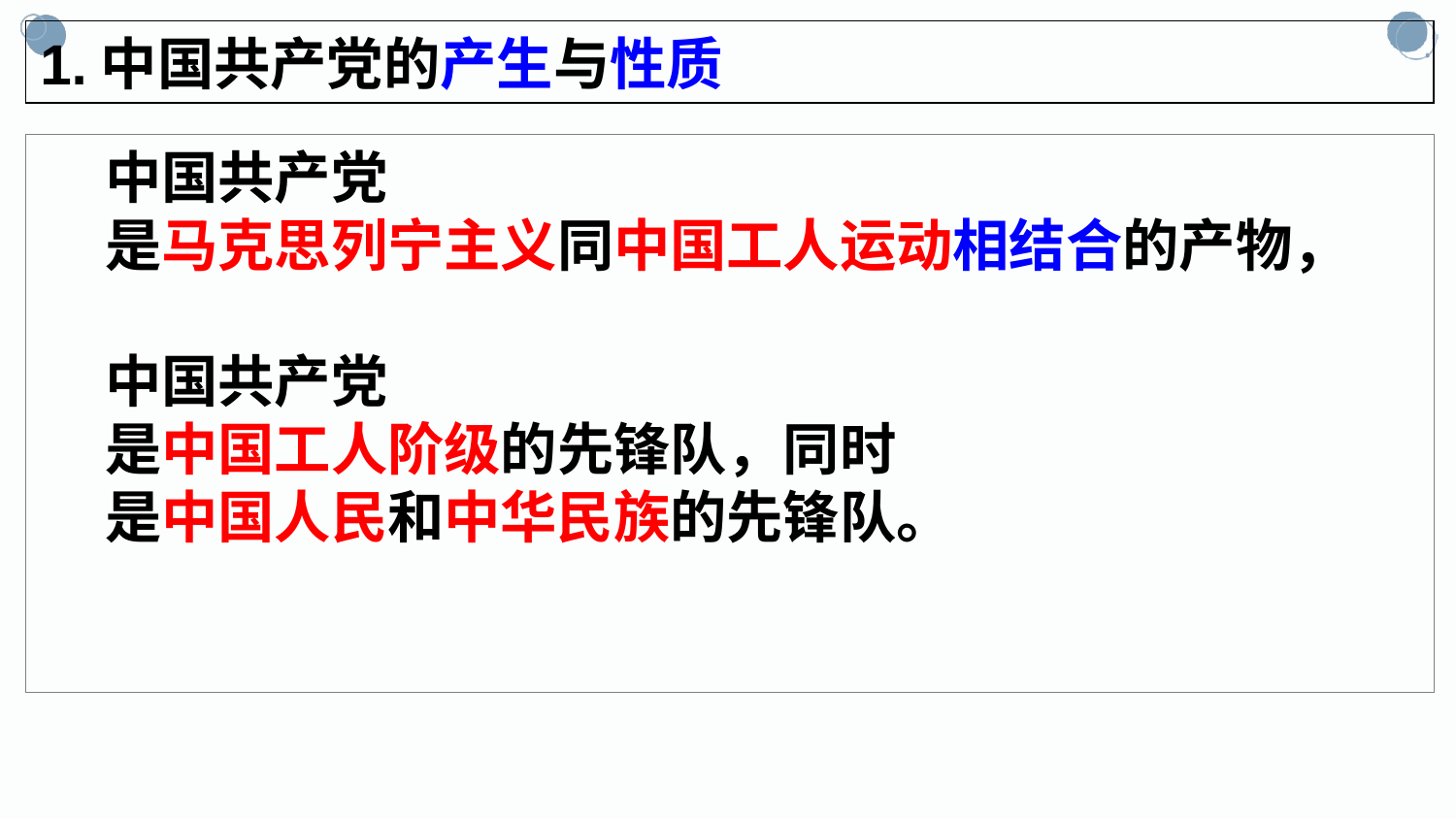

1.中国共产党的产生与性质
    中国共产党
    是马克思列宁主义同中国工人运动相结合的产物，

    中国共产党
    是中国工人阶级的先锋队，同时
    是中国人民和中华民族的先锋队。